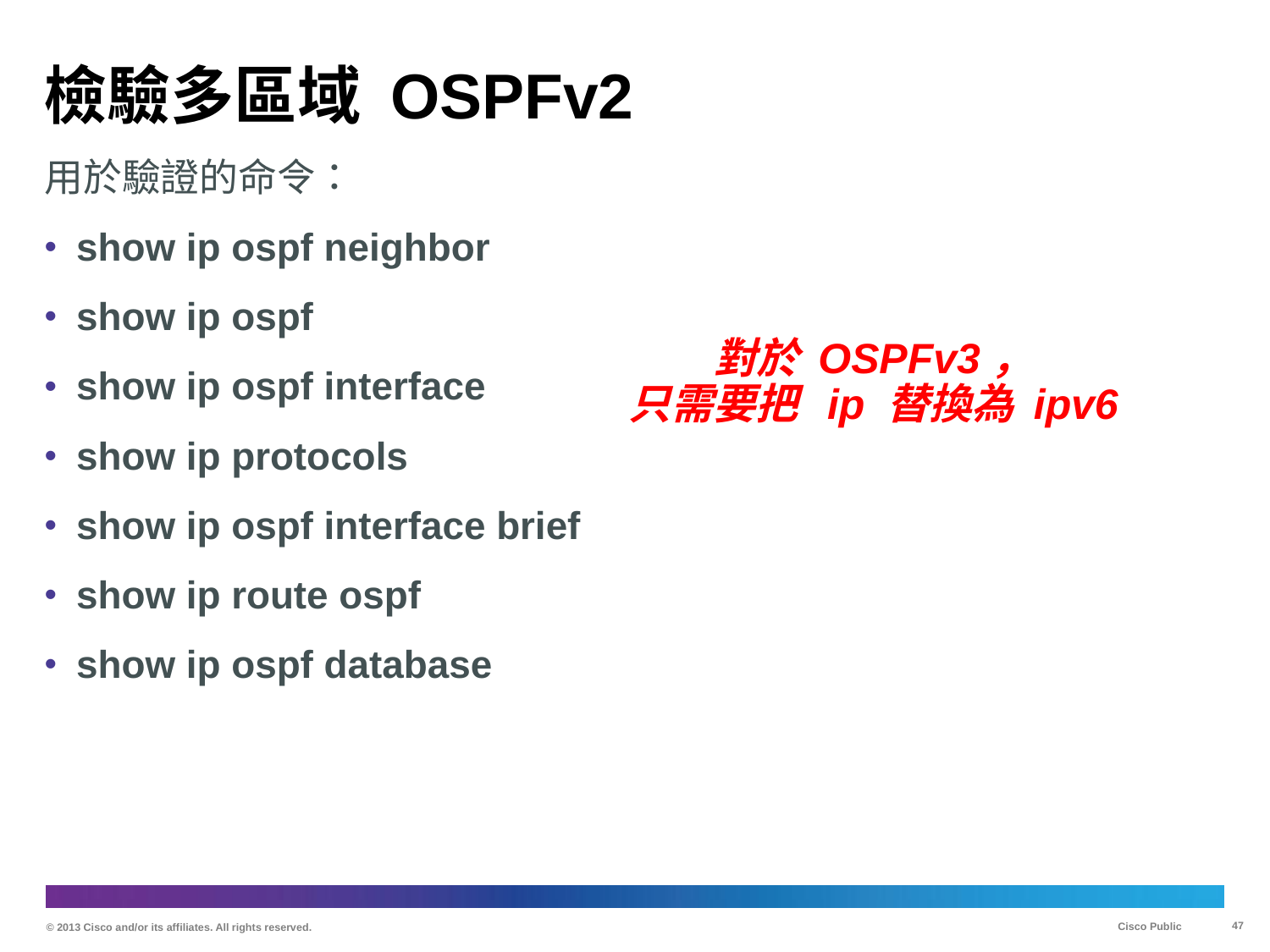

# 檢驗多區域 OSPFv2
用於驗證的命令：
show ip ospf neighbor
show ip ospf
show ip ospf interface
show ip protocols
show ip ospf interface brief
show ip route ospf
show ip ospf database

對於 OSPFv3，
只需要把  ip 替換為 ipv6